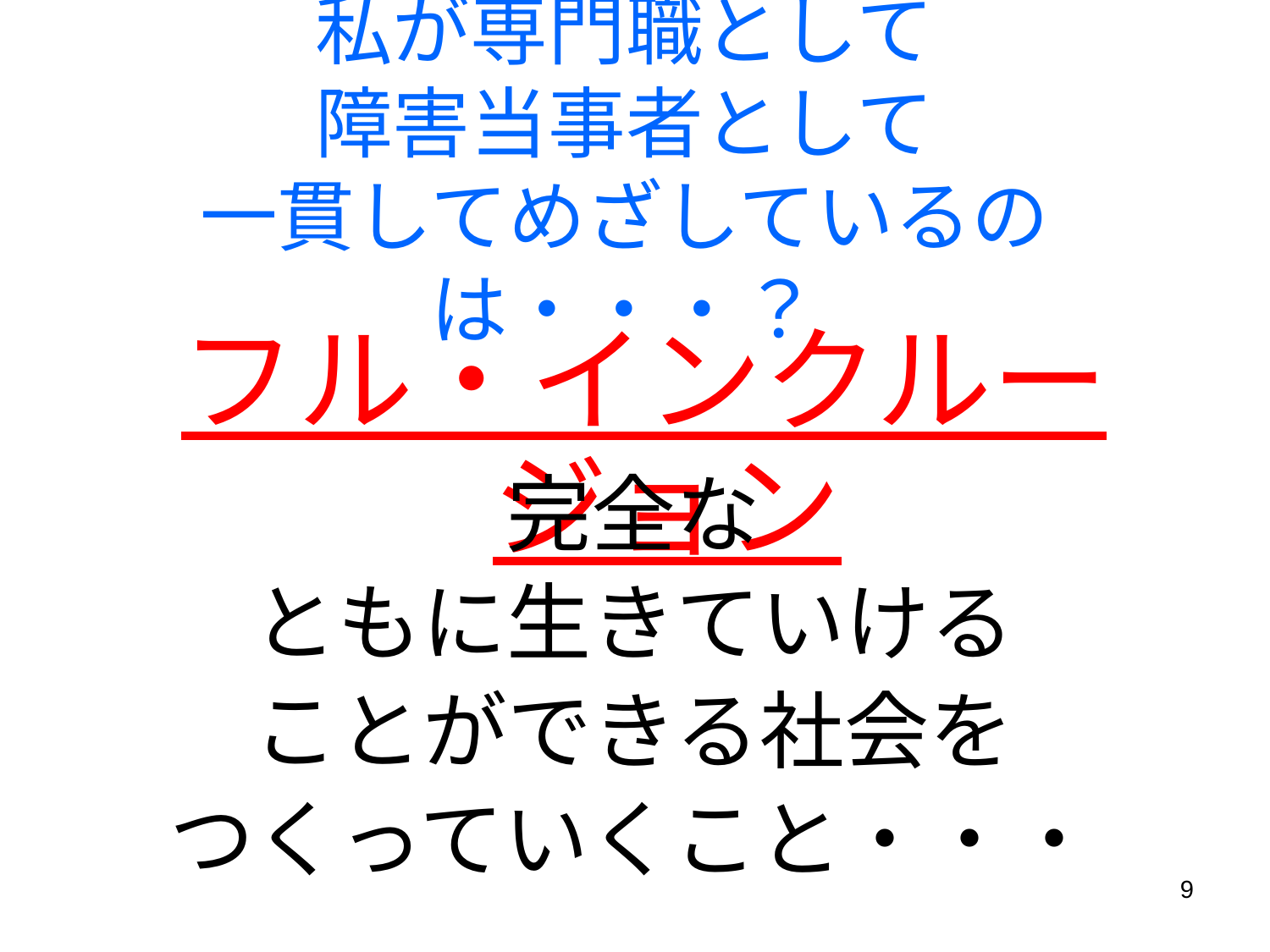

# 私が専門職として 障害当事者として 一貫してめざしているのは・・・？
フル・インクルージョン
完全な
ともに生きていける
ことができる社会を
つくっていくこと・・・
9